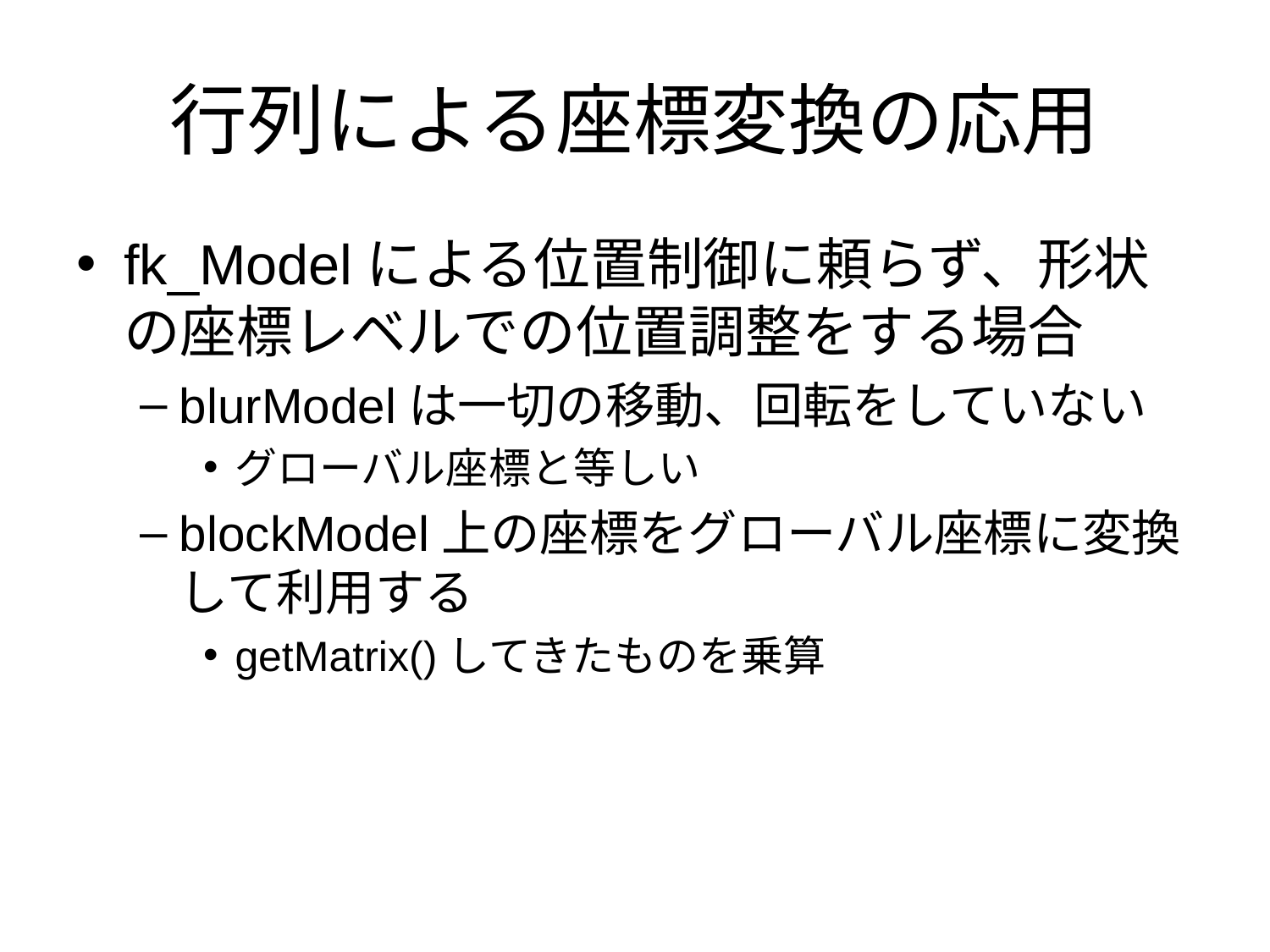

# 行列による座標変換の応用
fk_Modelによる位置制御に頼らず、形状の座標レベルでの位置調整をする場合
blurModelは一切の移動、回転をしていない
グローバル座標と等しい
blockModel上の座標をグローバル座標に変換して利用する
getMatrix()してきたものを乗算